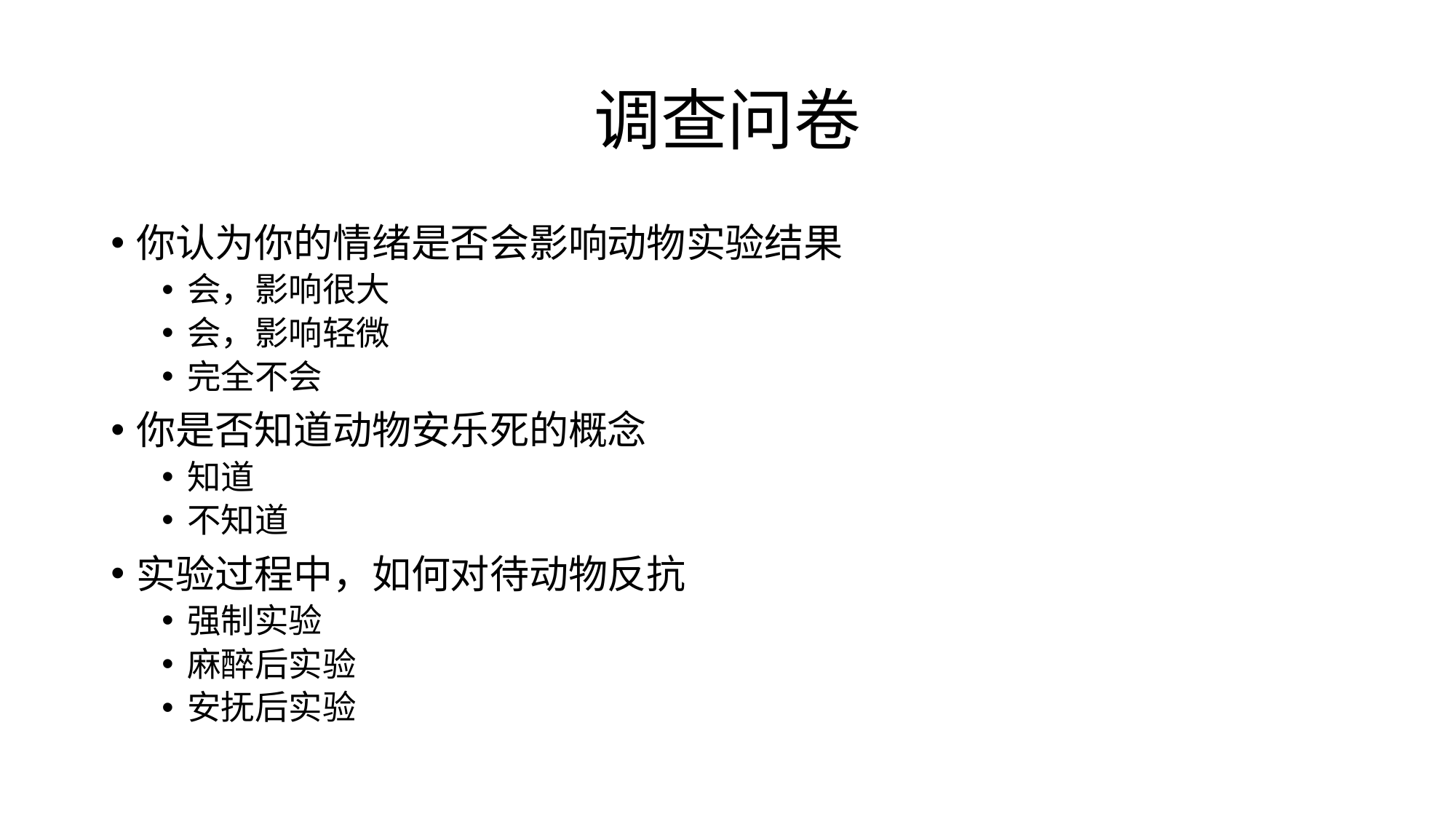

# 调查问卷
你认为你的情绪是否会影响动物实验结果
会，影响很大
会，影响轻微
完全不会
你是否知道动物安乐死的概念
知道
不知道
实验过程中，如何对待动物反抗
强制实验
麻醉后实验
安抚后实验